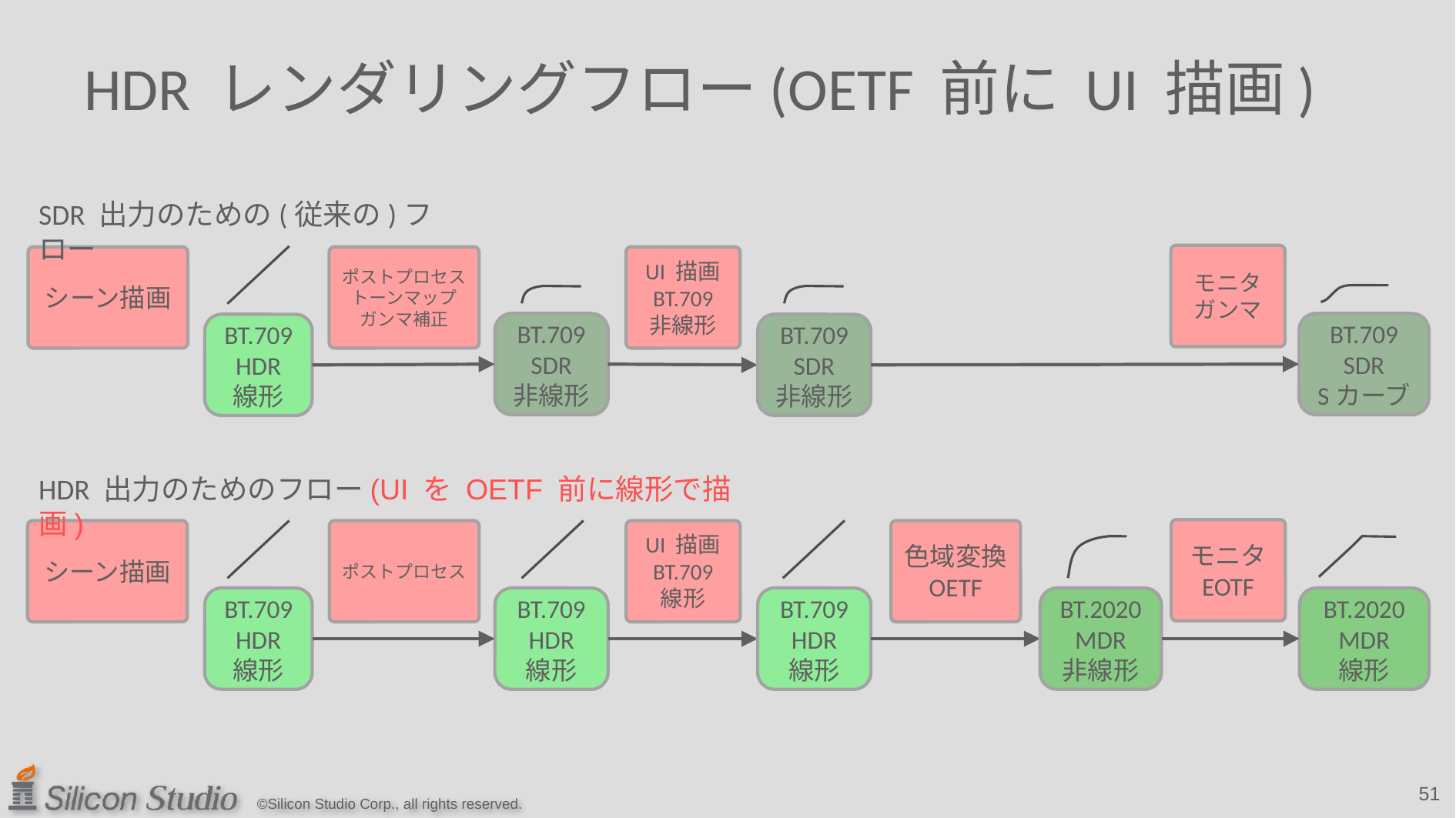

# HDR レンダリングフロー(OETF 前に UI 描画)
SDR 出力のための(従来の)フロー
シーン描画
ポストプロセス
トーンマップ
ガンマ補正
UI 描画
BT.709
非線形
BT.709
SDR
非線形
BT.709
HDR
線形
BT.709
SDR
非線形
モニタガンマ

BT.709
SDR
Sカーブ
HDR 出力のためのフロー(UI を OETF 前に線形で描画)

シーン描画
ポストプロセス
UI 描画
BT.709
線形
色域変換
OETF
BT.709
HDR
線形
BT.709
HDR
線形
BT.709
HDR
線形
BT.2020
MDR
非線形
モニタ
EOTF

BT.2020
MDR
線形
51